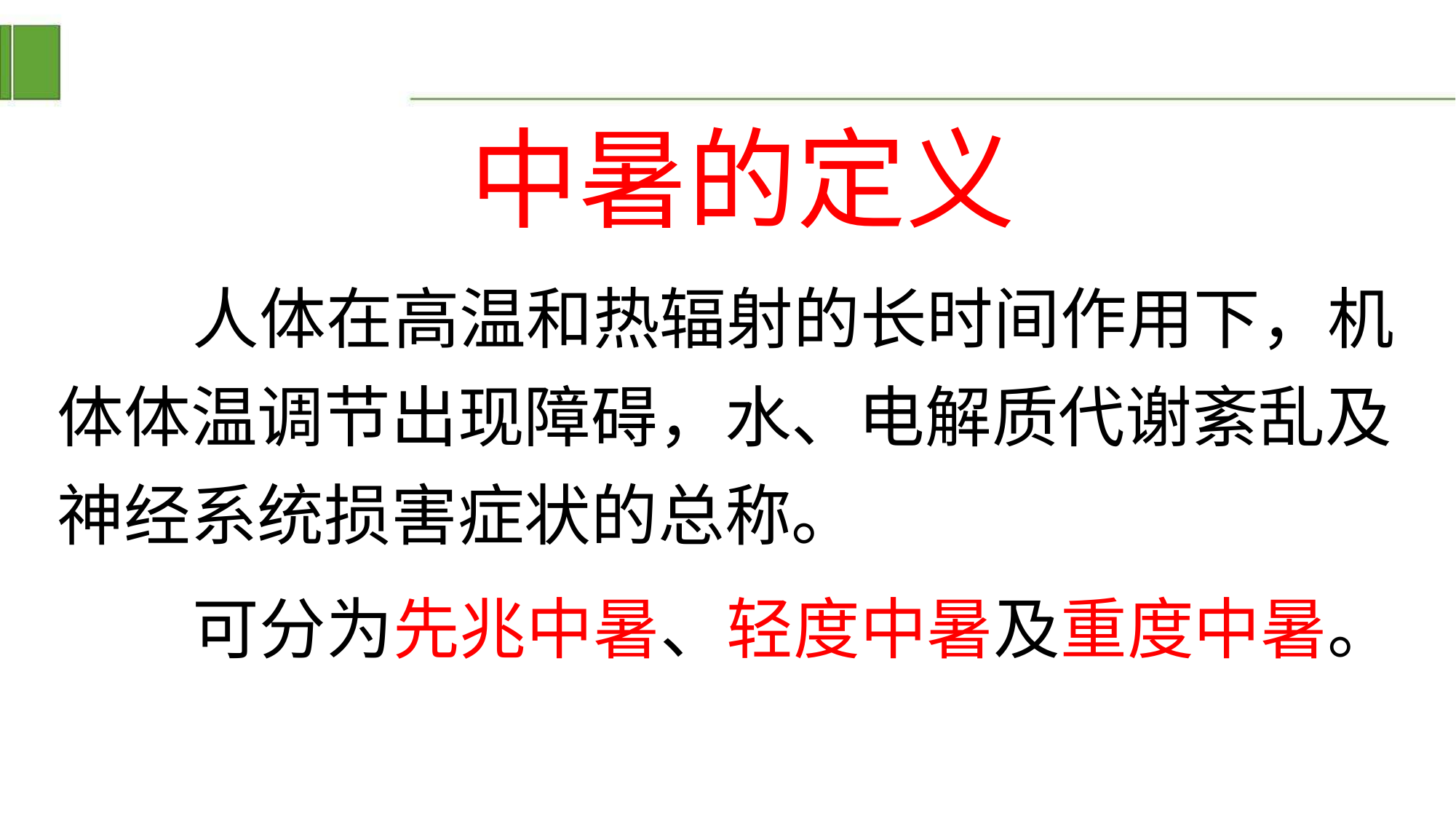

中暑的定义
        人体在高温和热辐射的长时间作用下，机体体温调节出现障碍，水、电解质代谢紊乱及神经系统损害症状的总称。
        可分为先兆中暑、轻度中暑及重度中暑。